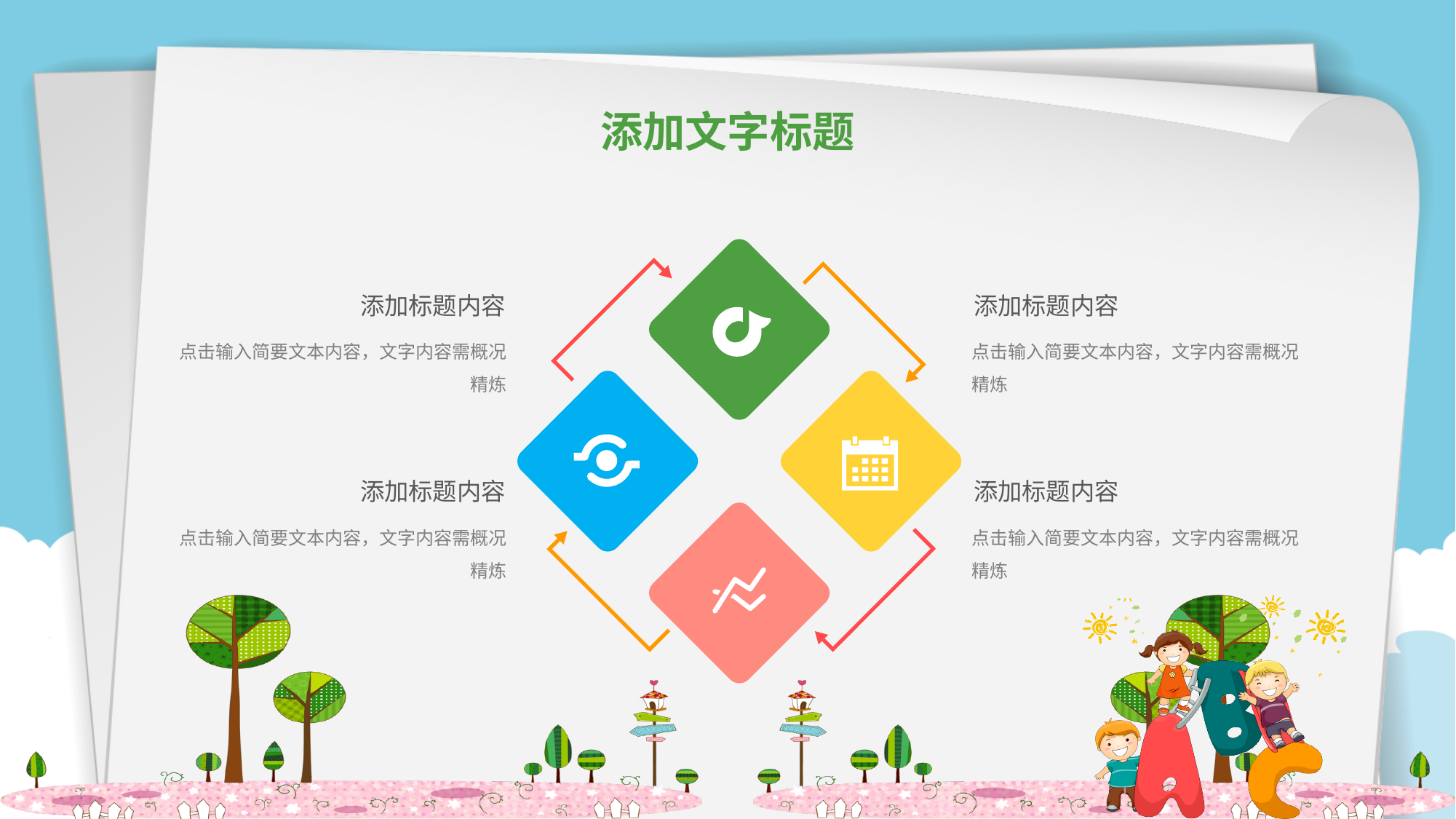

添加文字标题

添加标题内容
点击输入简要文本内容，文字内容需概况精炼
添加标题内容
点击输入简要文本内容，文字内容需概况精炼

添加标题内容
点击输入简要文本内容，文字内容需概况精炼
添加标题内容
点击输入简要文本内容，文字内容需概况精炼